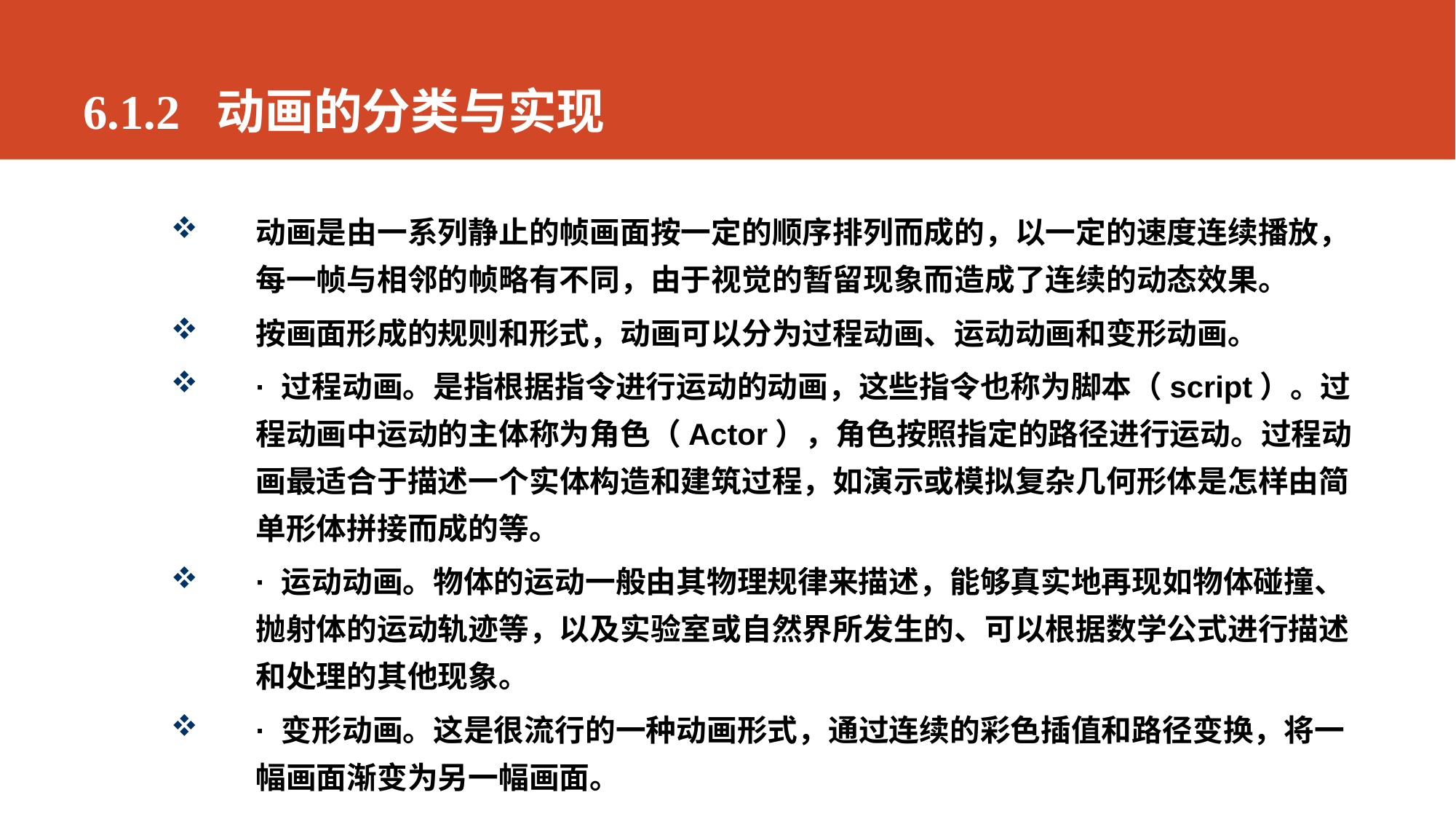

# 6.1.2  动画的分类与实现
动画是由一系列静止的帧画面按一定的顺序排列而成的，以一定的速度连续播放，每一帧与相邻的帧略有不同，由于视觉的暂留现象而造成了连续的动态效果。
按画面形成的规则和形式，动画可以分为过程动画、运动动画和变形动画。
· 过程动画。是指根据指令进行运动的动画，这些指令也称为脚本（script）。过程动画中运动的主体称为角色（Actor），角色按照指定的路径进行运动。过程动画最适合于描述一个实体构造和建筑过程，如演示或模拟复杂几何形体是怎样由简单形体拼接而成的等。
· 运动动画。物体的运动一般由其物理规律来描述，能够真实地再现如物体碰撞、抛射体的运动轨迹等，以及实验室或自然界所发生的、可以根据数学公式进行描述和处理的其他现象。
· 变形动画。这是很流行的一种动画形式，通过连续的彩色插值和路径变换，将一幅画面渐变为另一幅画面。